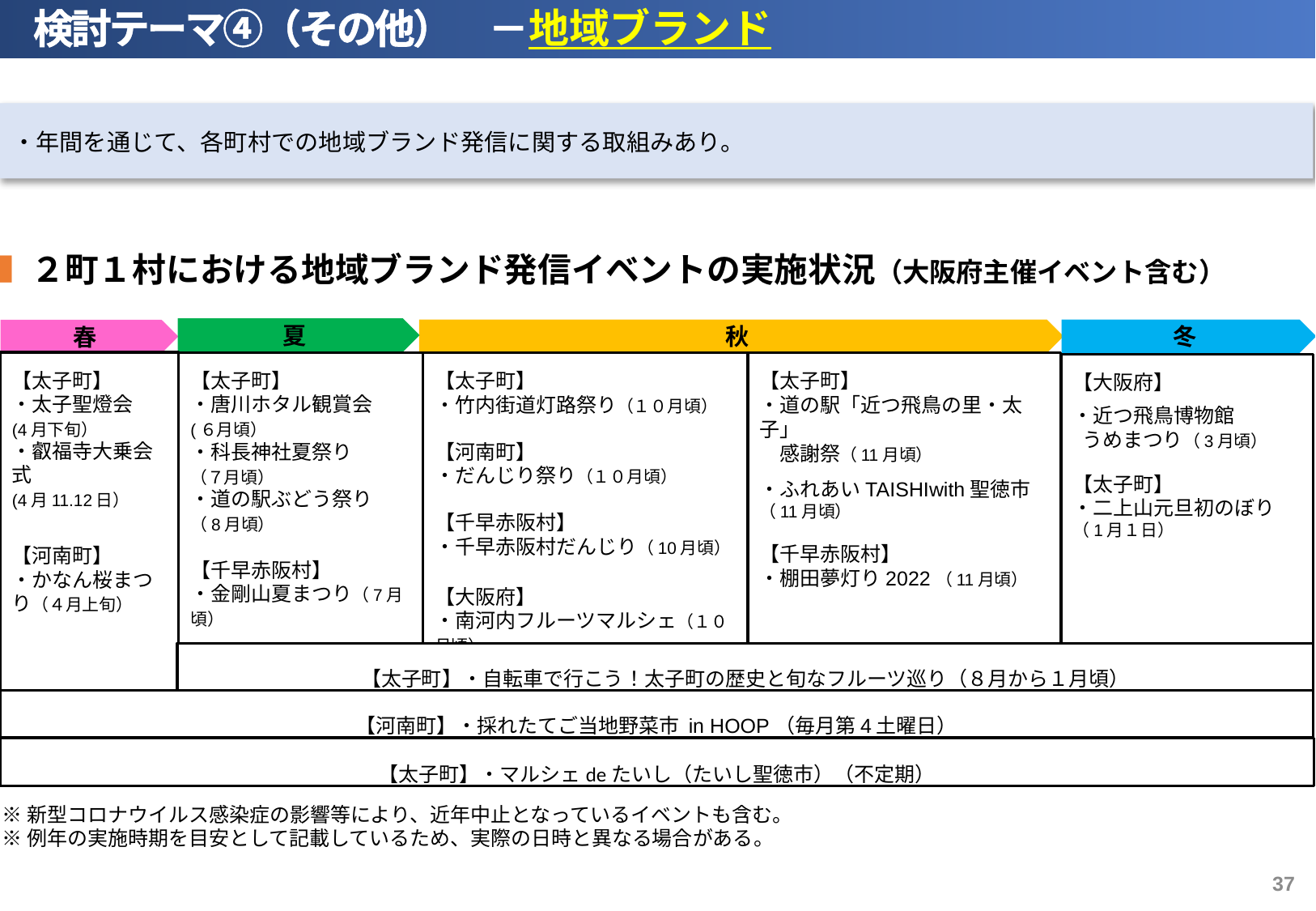

検討テーマ④（その他）　－地域ブランド

・年間を通じて、各町村での地域ブランド発信に関する取組みあり。
■ ２町１村における地域ブランド発信イベントの実施状況（大阪府主催イベント含む）
夏
秋
冬
春
【太子町】
・太子聖燈会
(4月下旬）
・叡福寺大乗会式
(4月11.12日）

【河南町】
・かなん桜まつり（４月上旬）

【太子町】
・道の駅「近つ飛鳥の里・太子」
　感謝祭（11月頃）

・ふれあいTAISHIwith聖徳市
（11月頃）

【千早赤阪村】
・棚田夢灯り2022（11月頃）

【太子町】
・唐川ホタル観賞会
(６月頃）
・科長神社夏祭り
（７月頃）
・道の駅ぶどう祭り
（8月頃）

【千早赤阪村】
・金剛山夏まつり（7月頃）

【太子町】
・竹内街道灯路祭り（１０月頃）

【河南町】
・だんじり祭り（１０月頃）

【千早赤阪村】
・千早赤阪村だんじり（10月頃）

【大阪府】
・南河内フルーツマルシェ（１０月頃）

【大阪府】
・近つ飛鳥博物館
 うめまつり（3月頃）
【太子町】
・二上山元旦初のぼり
（1月１日）

【太子町】・自転車で行こう！太子町の歴史と旬なフルーツ巡り（８月から１月頃）
【河南町】・採れたてご当地野菜市 in HOOP（毎月第4土曜日）
【太子町】・マルシェdeたいし（たいし聖徳市）（不定期）
※新型コロナウイルス感染症の影響等により、近年中止となっているイベントも含む。
※例年の実施時期を目安として記載しているため、実際の日時と異なる場合がある。

37